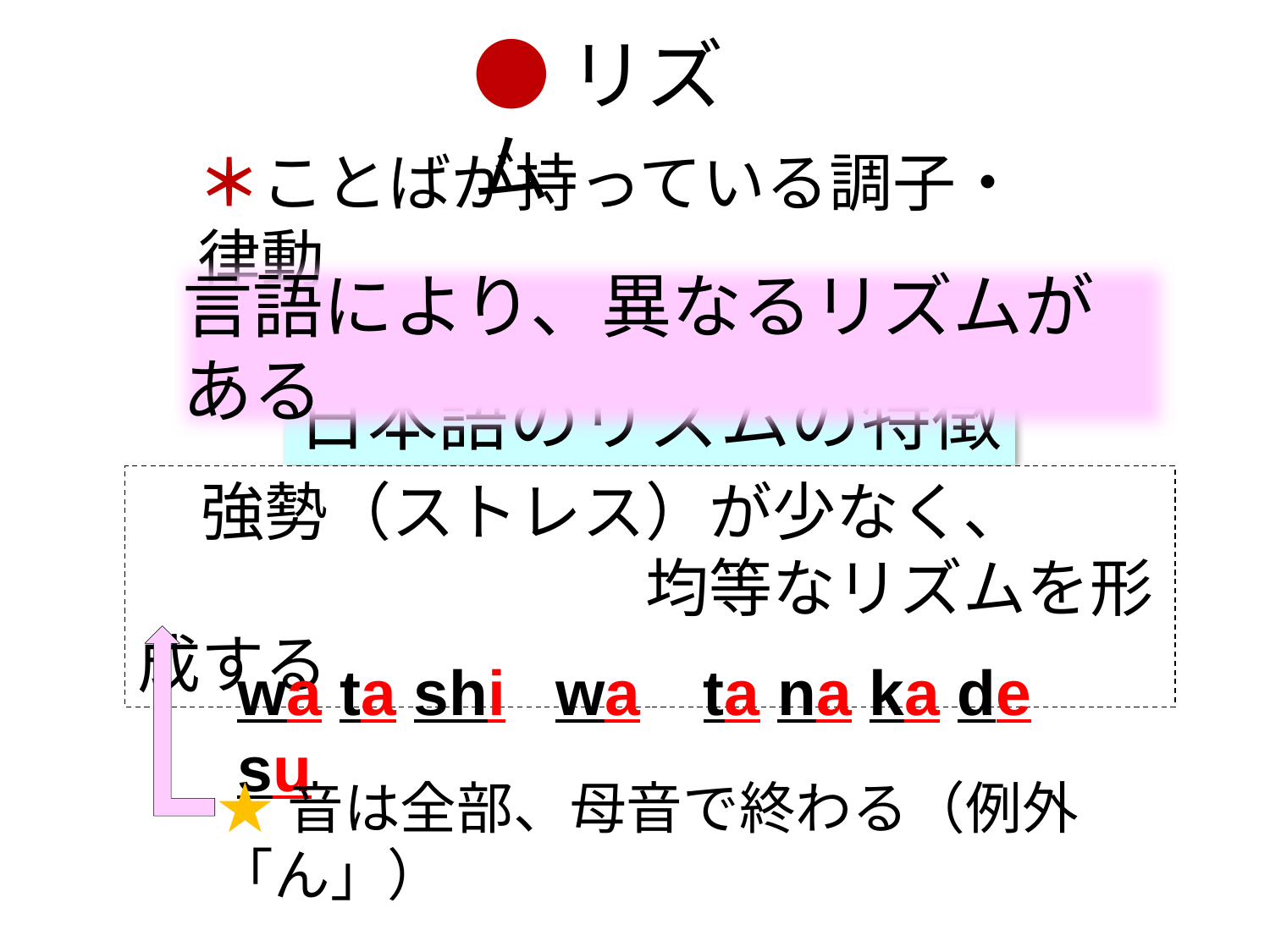

●リズム
＊ことばが持っている調子・律動
言語により、異なるリズムがある
日本語のリズムの特徴
　強勢（ストレス）が少なく、
　　　　　　　　均等なリズムを形成する

wa ta shi　wa 　 ta na ka de su
★音は全部、母音で終わる（例外「ん」）